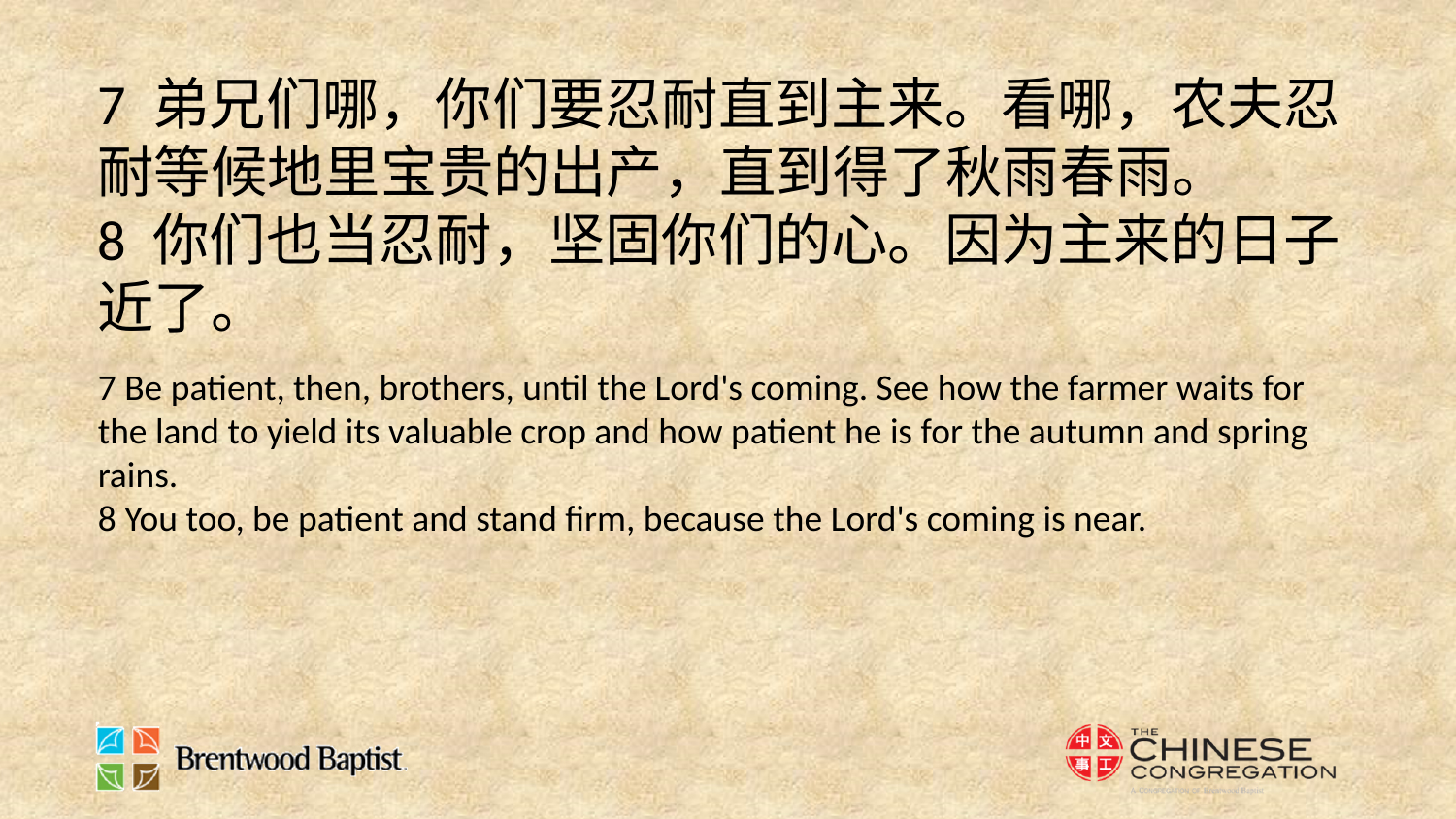

7 弟兄们哪，你们要忍耐直到主来。看哪，农夫忍耐等候地里宝贵的出产，直到得了秋雨春雨。
8 你们也当忍耐，坚固你们的心。因为主来的日子近了。

7 Be patient, then, brothers, until the Lord's coming. See how the farmer waits for the land to yield its valuable crop and how patient he is for the autumn and spring rains.
8 You too, be patient and stand firm, because the Lord's coming is near.